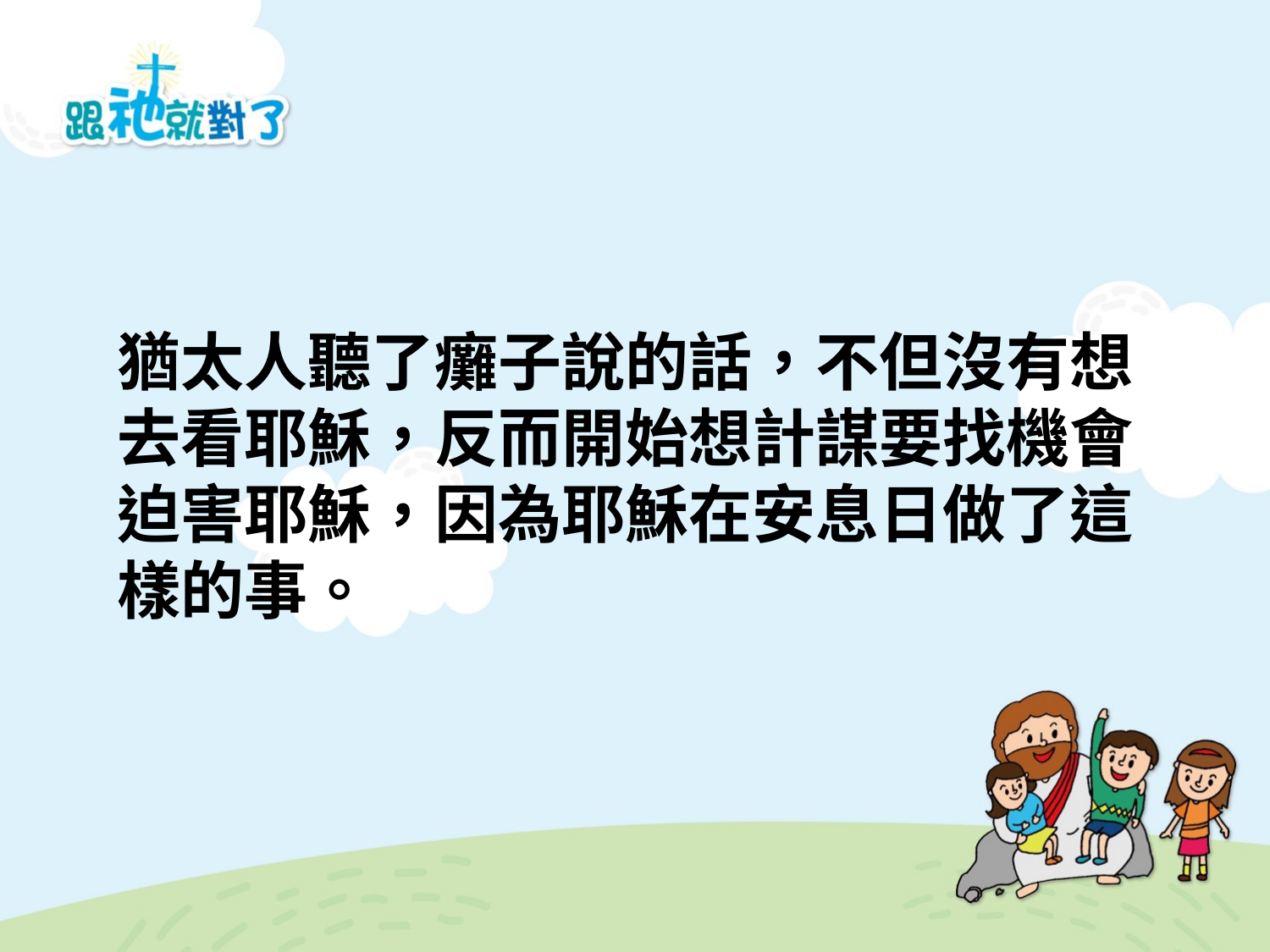

猶太人聽了癱子說的話，不但沒有想去看耶穌，反而開始想計謀要找機會迫害耶穌，因為耶穌在安息日做了這樣的事。